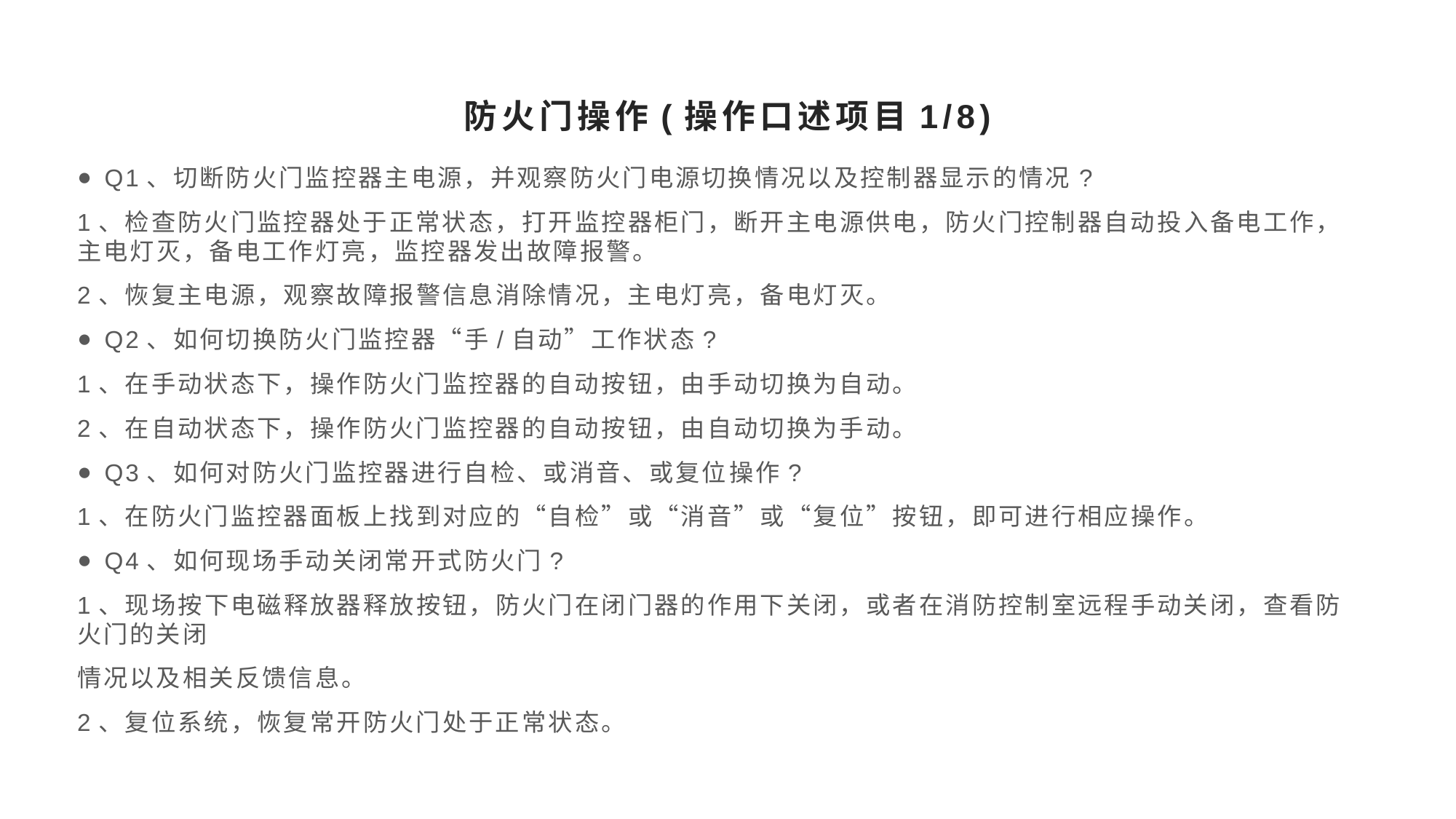

# 防火门操作(操作口述项目1/8)
Q1、切断防火门监控器主电源，并观察防火门电源切换情况以及控制器显示的情况?
1、检查防火门监控器处于正常状态，打开监控器柜门，断开主电源供电，防火门控制器自动投入备电工作，主电灯灭，备电工作灯亮，监控器发出故障报警。
2、恢复主电源，观察故障报警信息消除情况，主电灯亮，备电灯灭。
Q2、如何切换防火门监控器“手/自动”工作状态?
1、在手动状态下，操作防火门监控器的自动按钮，由手动切换为自动。
2、在自动状态下，操作防火门监控器的自动按钮，由自动切换为手动。
Q3、如何对防火门监控器进行自检、或消音、或复位操作?
1、在防火门监控器面板上找到对应的“自检”或“消音”或“复位”按钮，即可进行相应操作。
Q4、如何现场手动关闭常开式防火门?
1、现场按下电磁释放器释放按钮，防火门在闭门器的作用下关闭，或者在消防控制室远程手动关闭，查看防火门的关闭
情况以及相关反馈信息。
2、复位系统，恢复常开防火门处于正常状态。
35